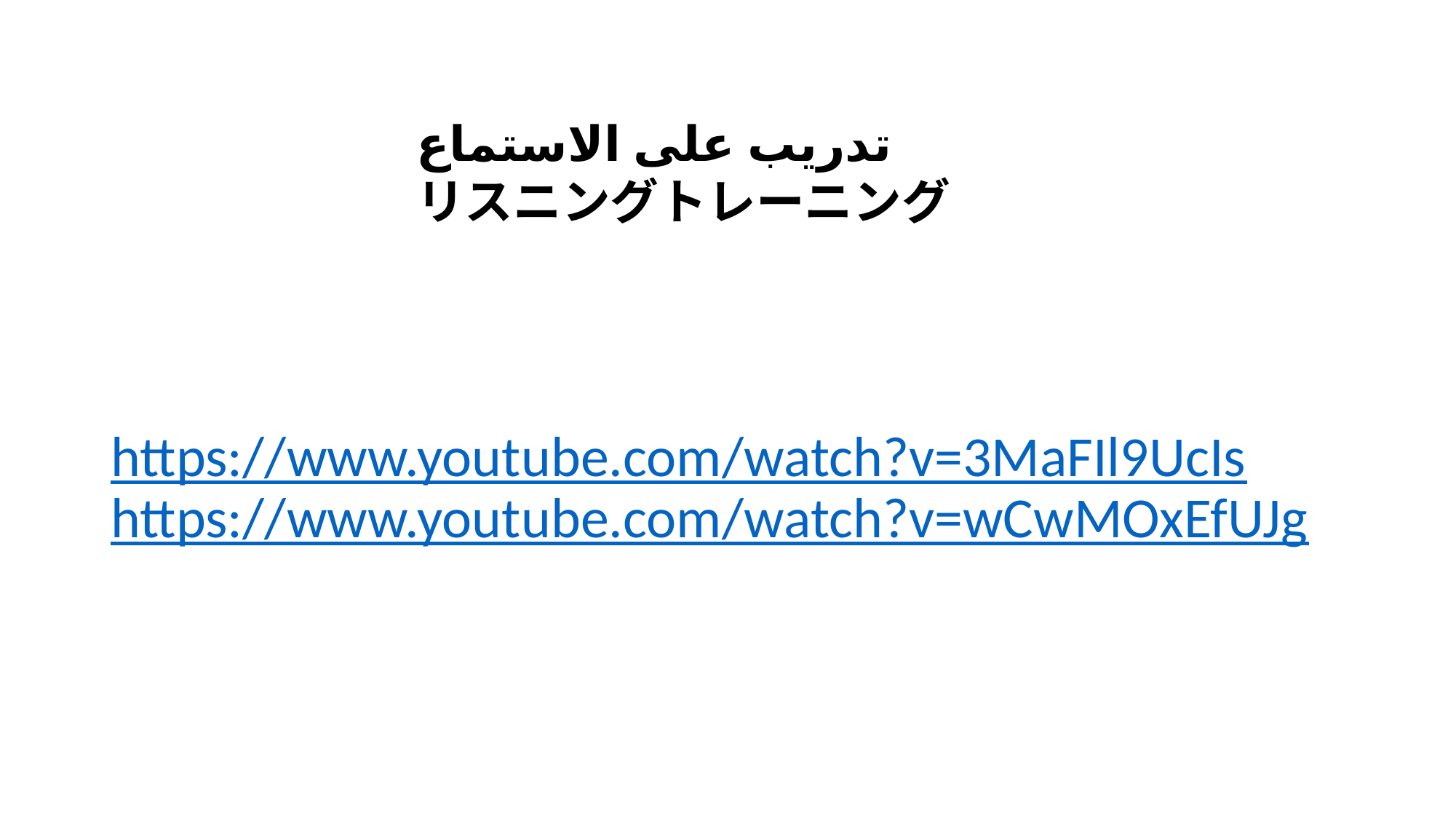

تدريب على الاستماع
リスニングトレーニング
# https://www.youtube.com/watch?v=3MaFIl9UcIs https://www.youtube.com/watch?v=wCwMOxEfUJg